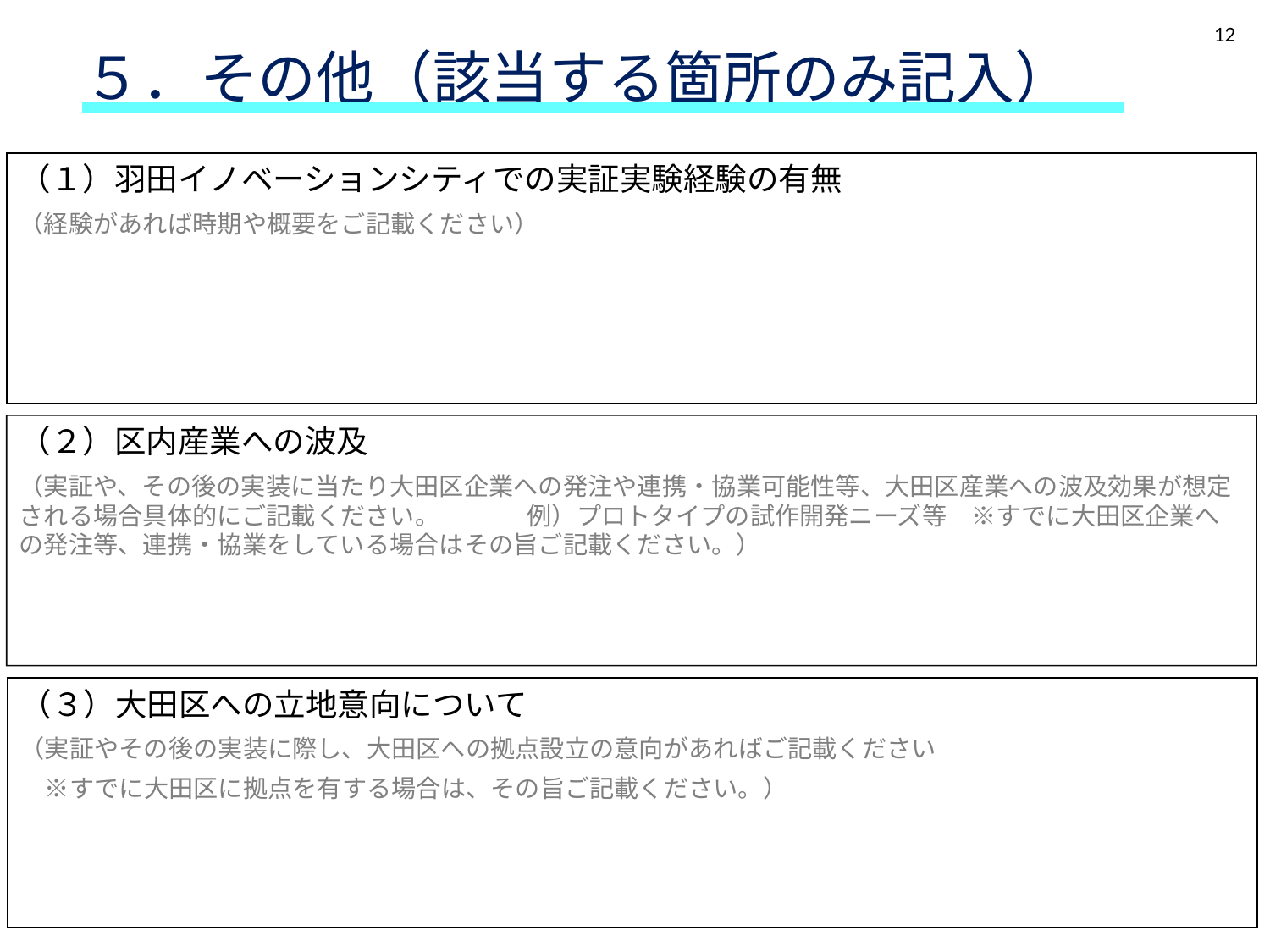

（１）羽田イノベーションシティでの実証実験経験の有無
（経験があれば時期や概要をご記載ください）

（２）区内産業への波及
（実証や、その後の実装に当たり大田区企業への発注や連携・協業可能性等、大田区産業への波及効果が想定される場合具体的にご記載ください。	例）プロトタイプの試作開発ニーズ等　※すでに大田区企業への発注等、連携・協業をしている場合はその旨ご記載ください。）
（３）大田区への立地意向について
（実証やその後の実装に際し、大田区への拠点設立の意向があればご記載ください
　※すでに大田区に拠点を有する場合は、その旨ご記載ください。）